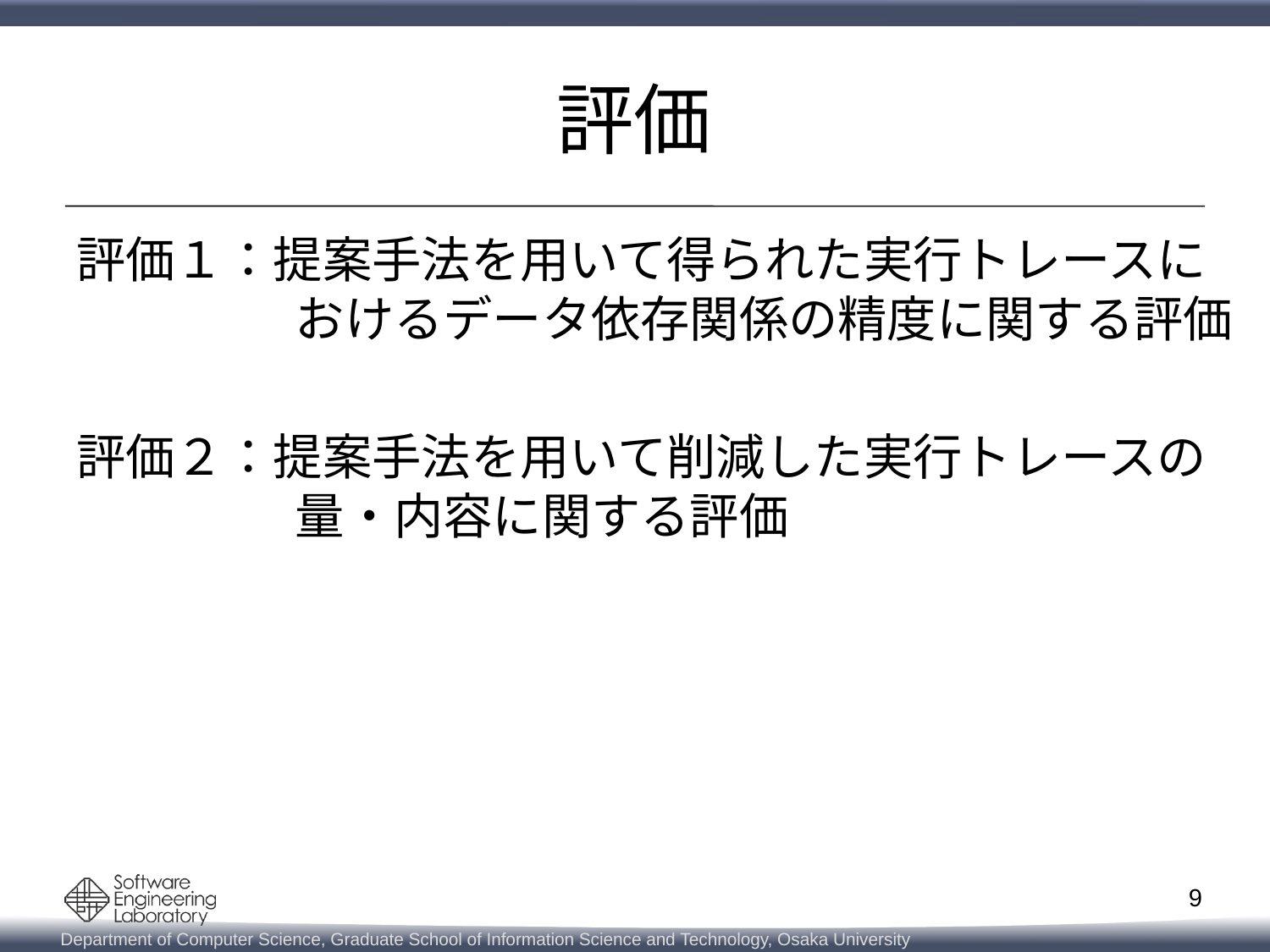

# 評価
評価１：提案手法を用いて得られた実行トレースに
　　　　  おけるデータ依存関係の精度に関する評価

評価２：提案手法を用いて削減した実行トレースの
　　　　  量・内容に関する評価
9